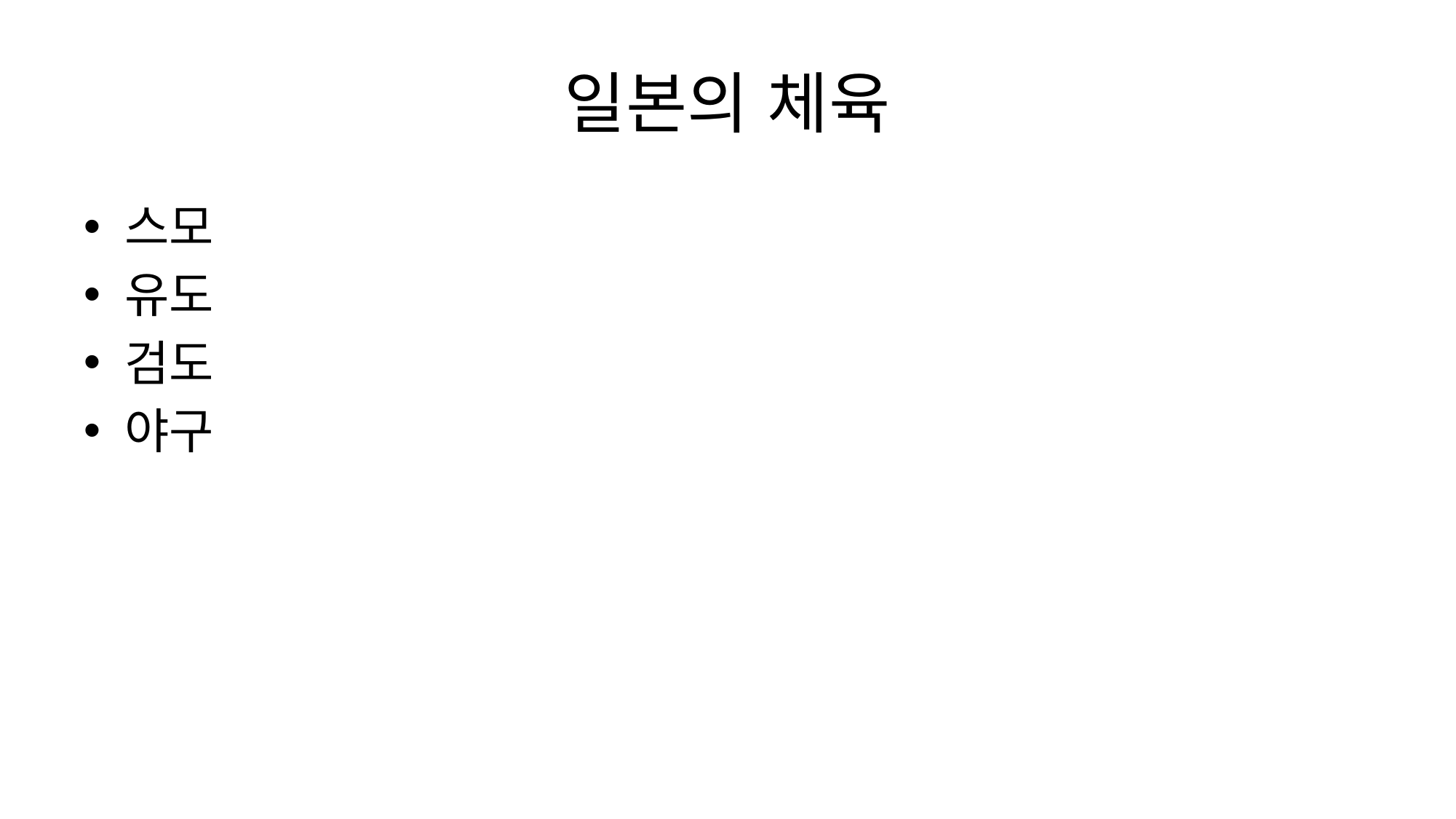

# 일본의 체육
스모
유도
검도
야구